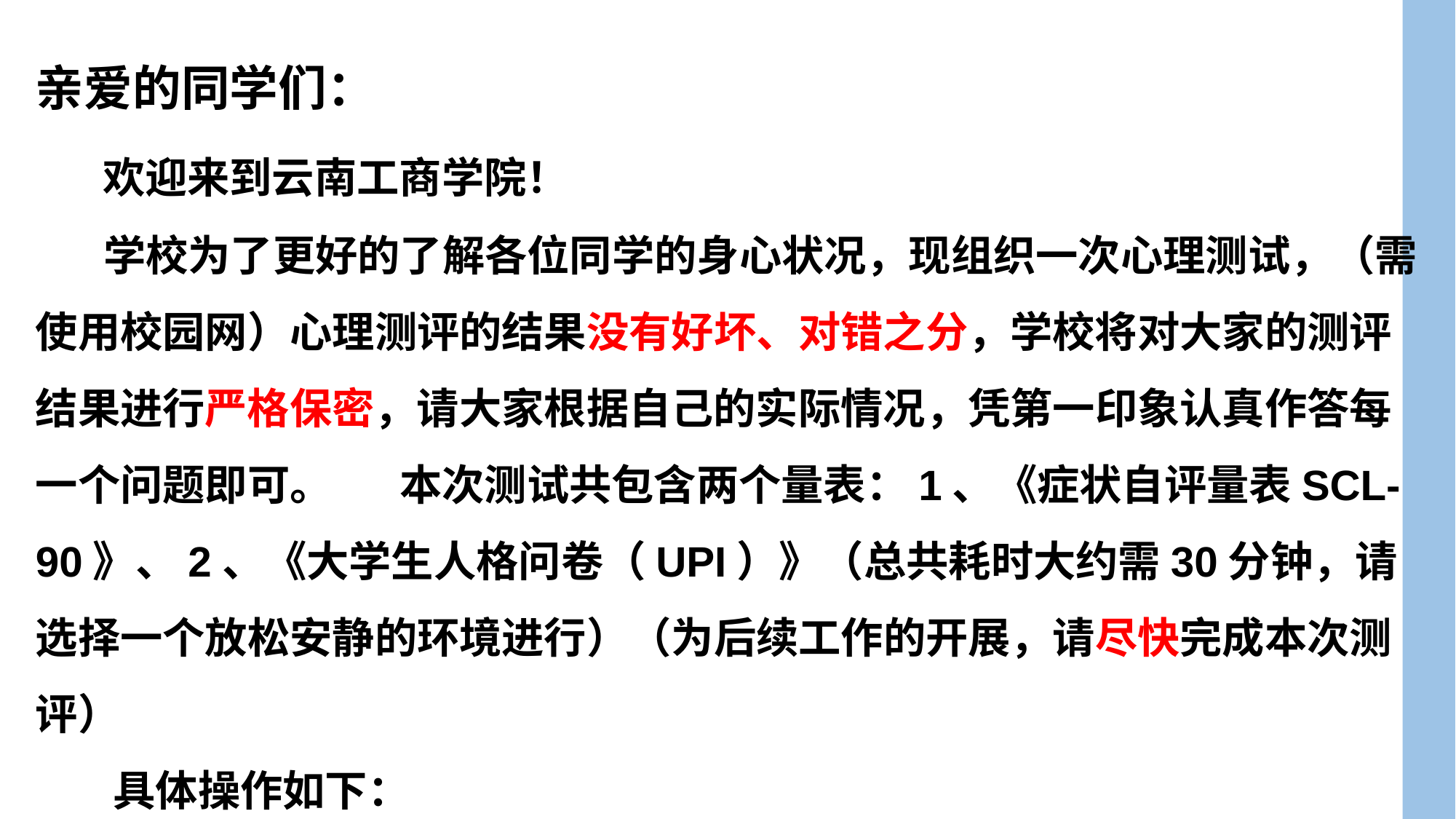

亲爱的同学们：
     欢迎来到云南工商学院！
      学校为了更好的了解各位同学的身心状况，现组织一次心理测试，（需使用校园网）心理测评的结果没有好坏、对错之分，学校将对大家的测评结果进行严格保密，请大家根据自己的实际情况，凭第一印象认真作答每一个问题即可。       本次测试共包含两个量表：1、《症状自评量表SCL-90》、2、《大学生人格问卷（UPI）》（总共耗时大约需30分钟，请选择一个放松安静的环境进行）（为后续工作的开展，请尽快完成本次测评）
       具体操作如下：